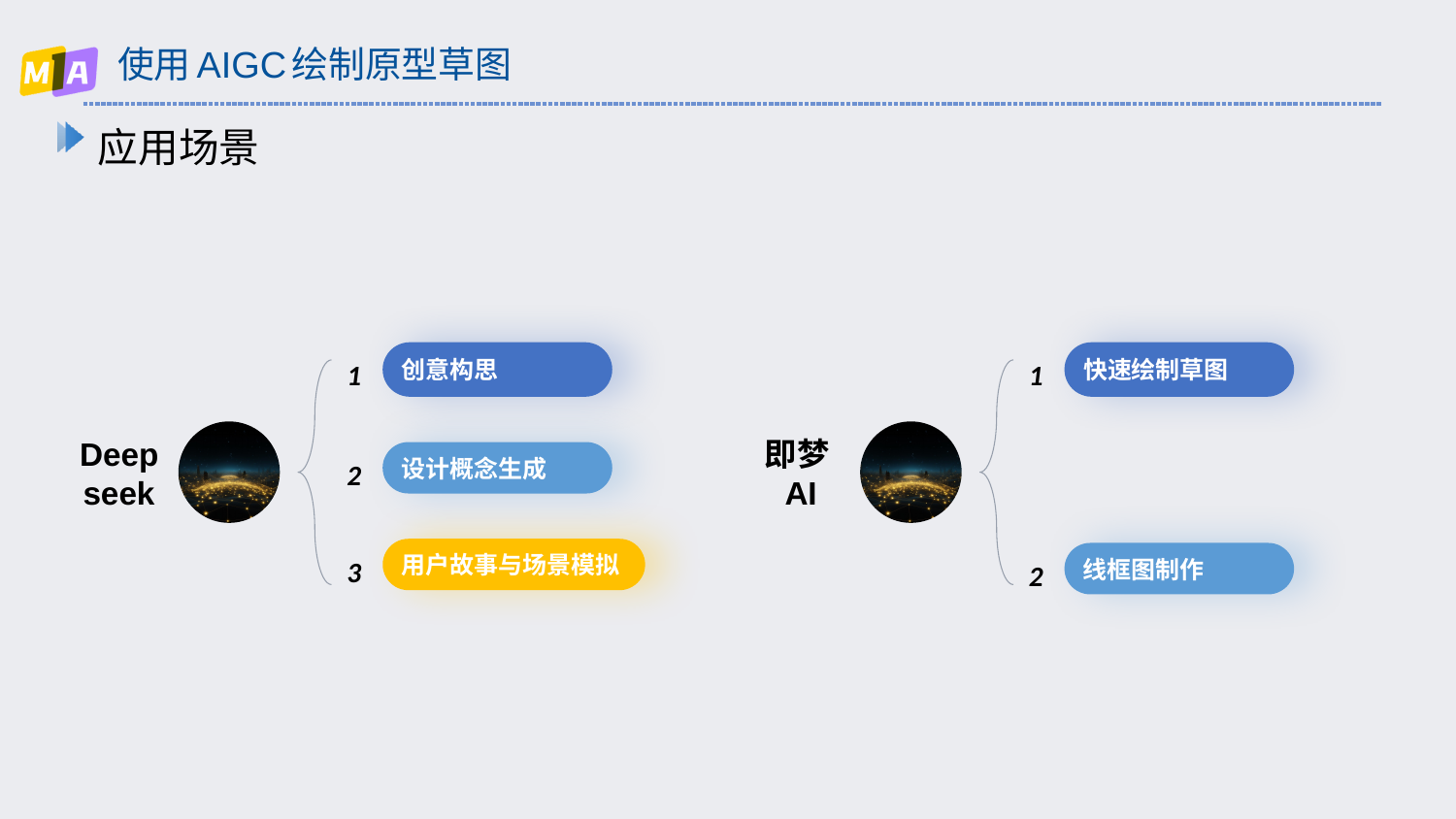

# 使用AIGC绘制原型草图
应用场景
Deep
seek
创意构思
1

设计概念生成
2
用户故事与场景模拟
3
即梦AI
快速绘制草图
1

线框图制作
2